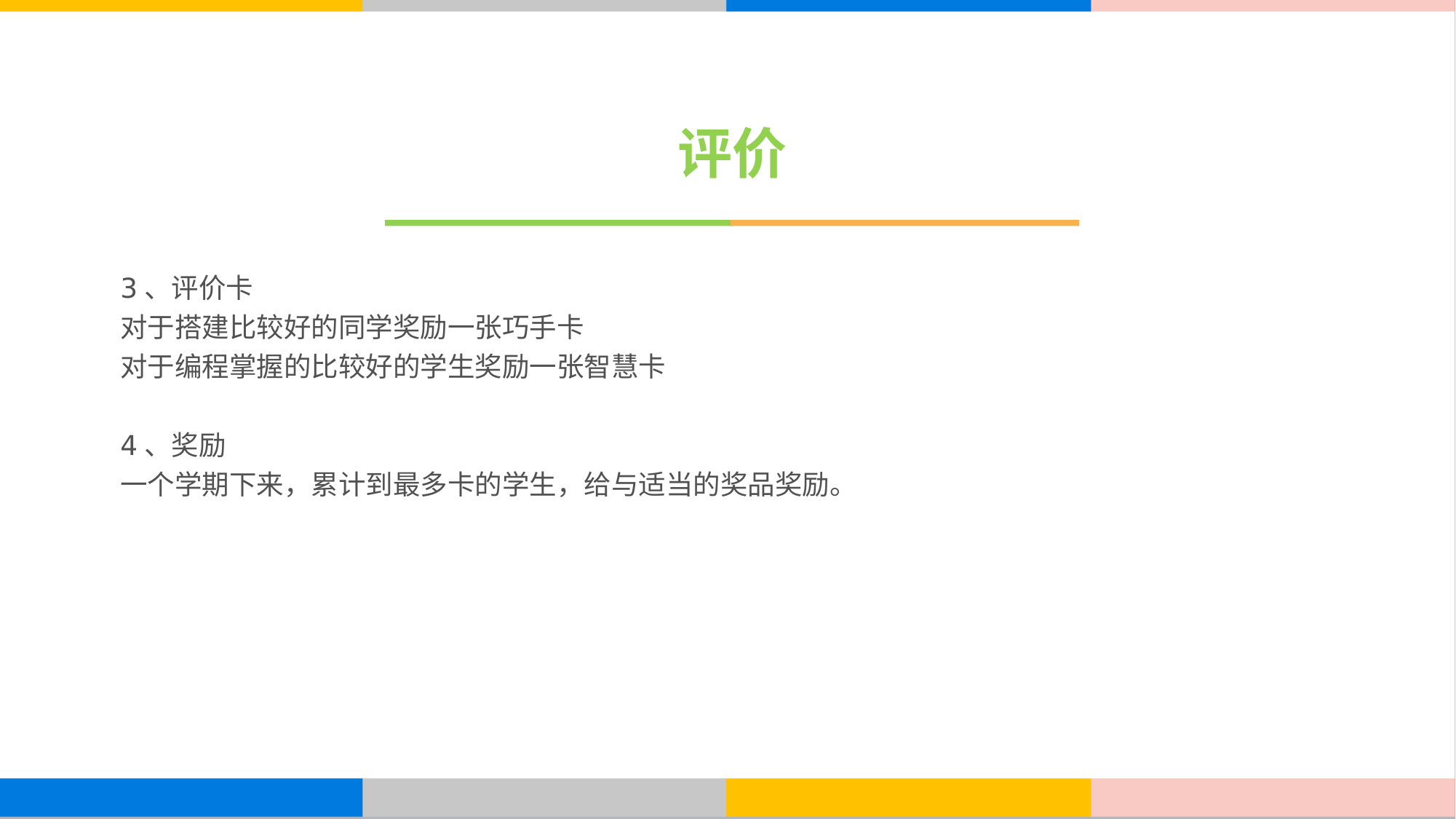

# 评价
3、评价卡
对于搭建比较好的同学奖励一张巧手卡
对于编程掌握的比较好的学生奖励一张智慧卡

4、奖励
一个学期下来，累计到最多卡的学生，给与适当的奖品奖励。